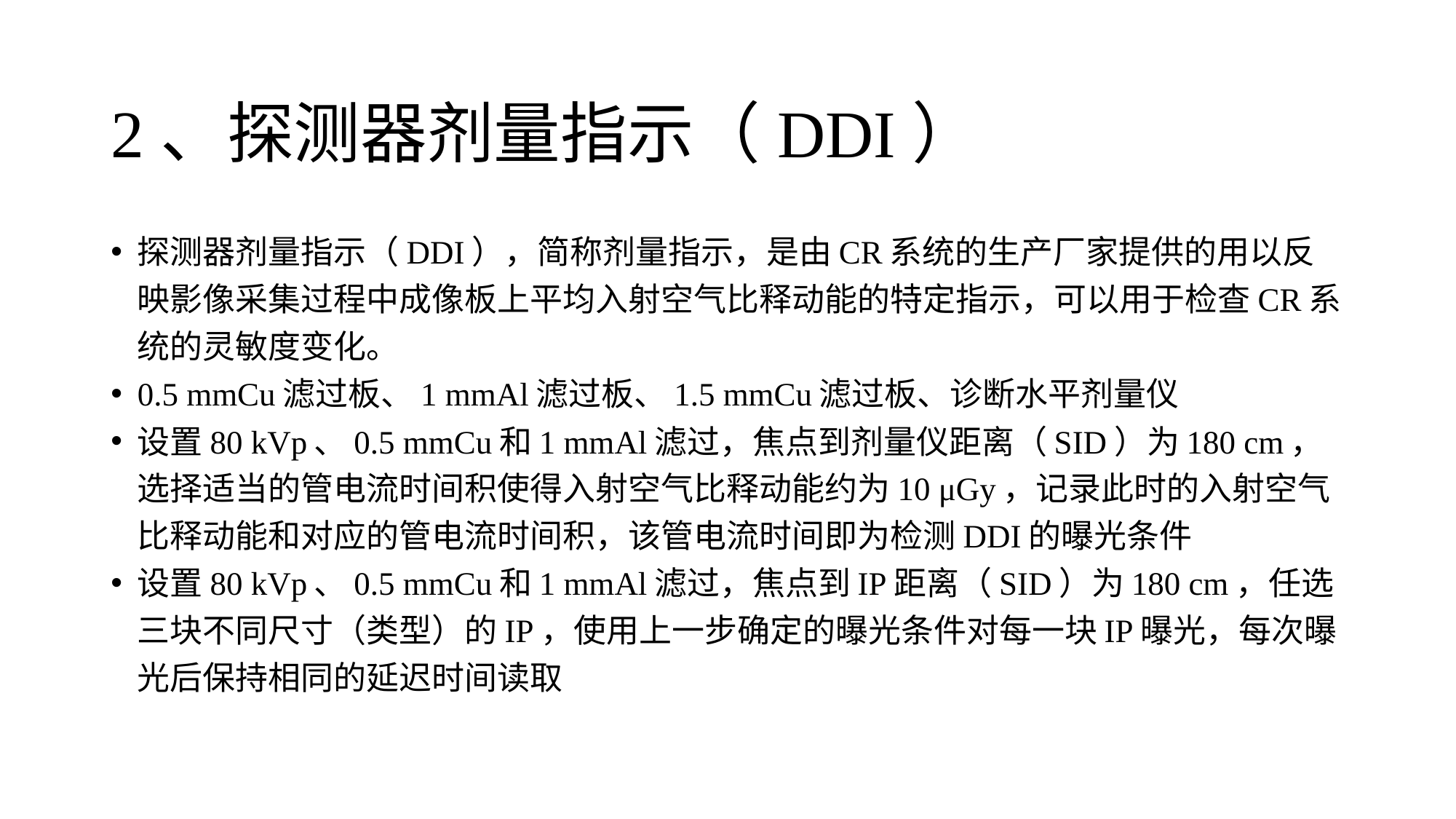

# 2、探测器剂量指示（DDI）
探测器剂量指示（DDI），简称剂量指示，是由CR系统的生产厂家提供的用以反映影像采集过程中成像板上平均入射空气比释动能的特定指示，可以用于检查CR系统的灵敏度变化。
0.5 mmCu滤过板、1 mmAl滤过板、1.5 mmCu滤过板、诊断水平剂量仪
设置80 kVp、0.5 mmCu和1 mmAl滤过，焦点到剂量仪距离（SID）为180 cm，选择适当的管电流时间积使得入射空气比释动能约为10 μGy，记录此时的入射空气比释动能和对应的管电流时间积，该管电流时间即为检测DDI的曝光条件
设置80 kVp、0.5 mmCu和1 mmAl滤过，焦点到IP距离（SID）为180 cm，任选三块不同尺寸（类型）的IP，使用上一步确定的曝光条件对每一块IP曝光，每次曝光后保持相同的延迟时间读取